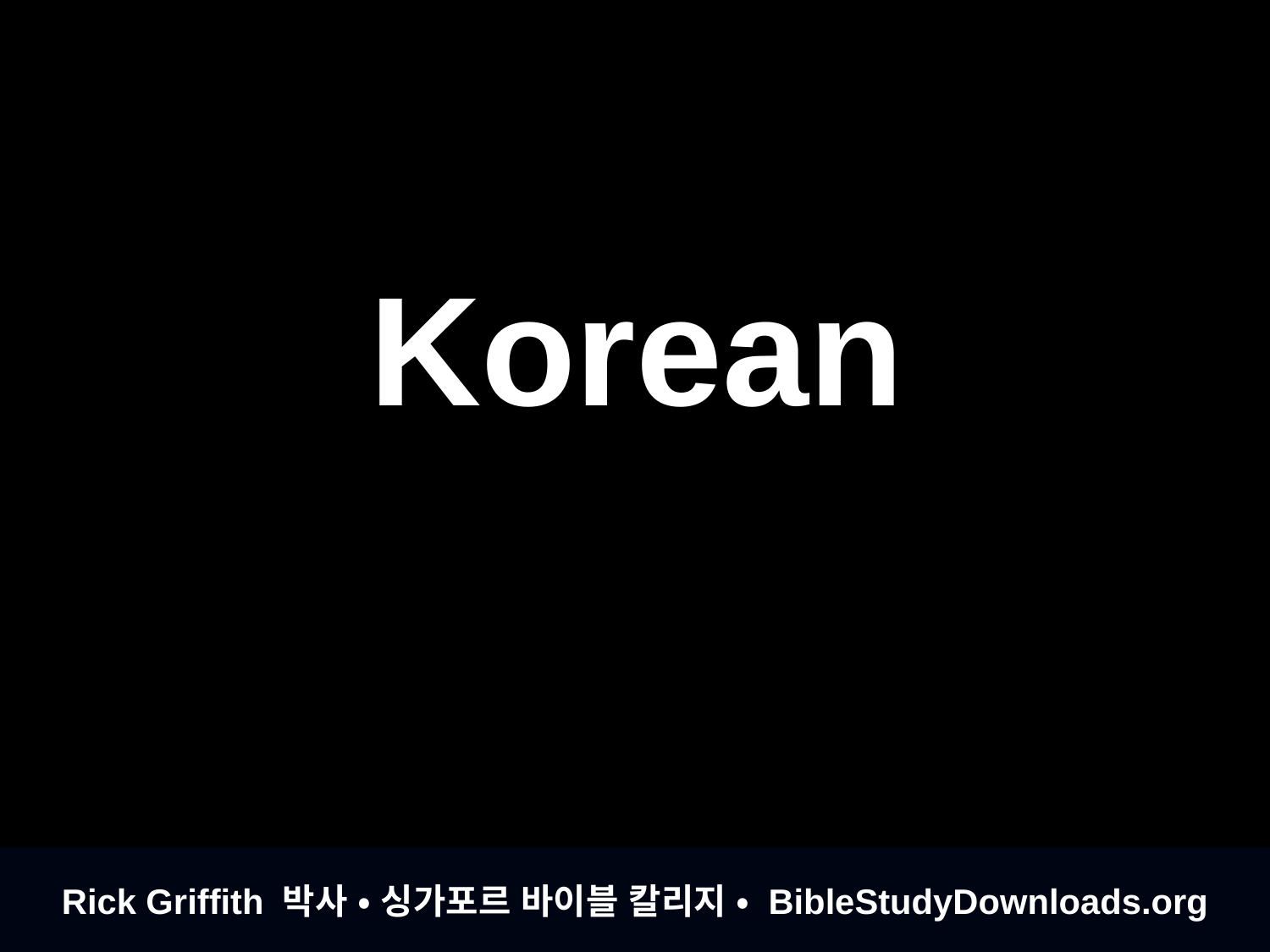

# Korean
Rick Griffith 박사 • 싱가포르 바이블 칼리지 • BibleStudyDownloads.org